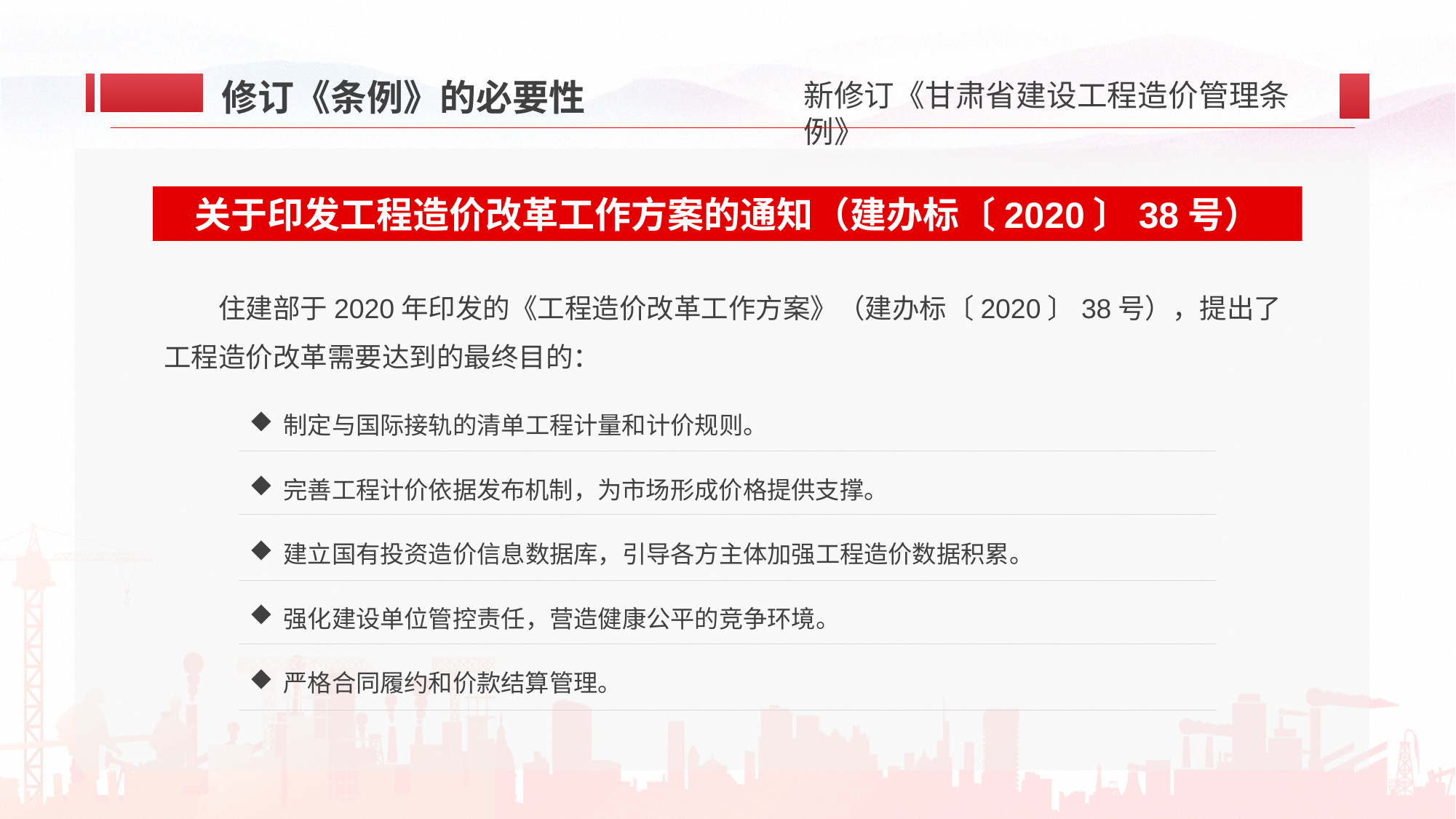

修订《条例》的必要性
关于印发工程造价改革工作方案的通知（建办标〔2020〕38号）
住建部于2020年印发的《工程造价改革工作方案》（建办标〔2020〕38号），提出了工程造价改革需要达到的最终目的：
制定与国际接轨的清单工程计量和计价规则。
完善工程计价依据发布机制，为市场形成价格提供支撑。
建立国有投资造价信息数据库，引导各方主体加强工程造价数据积累。
强化建设单位管控责任，营造健康公平的竞争环境。
严格合同履约和价款结算管理。